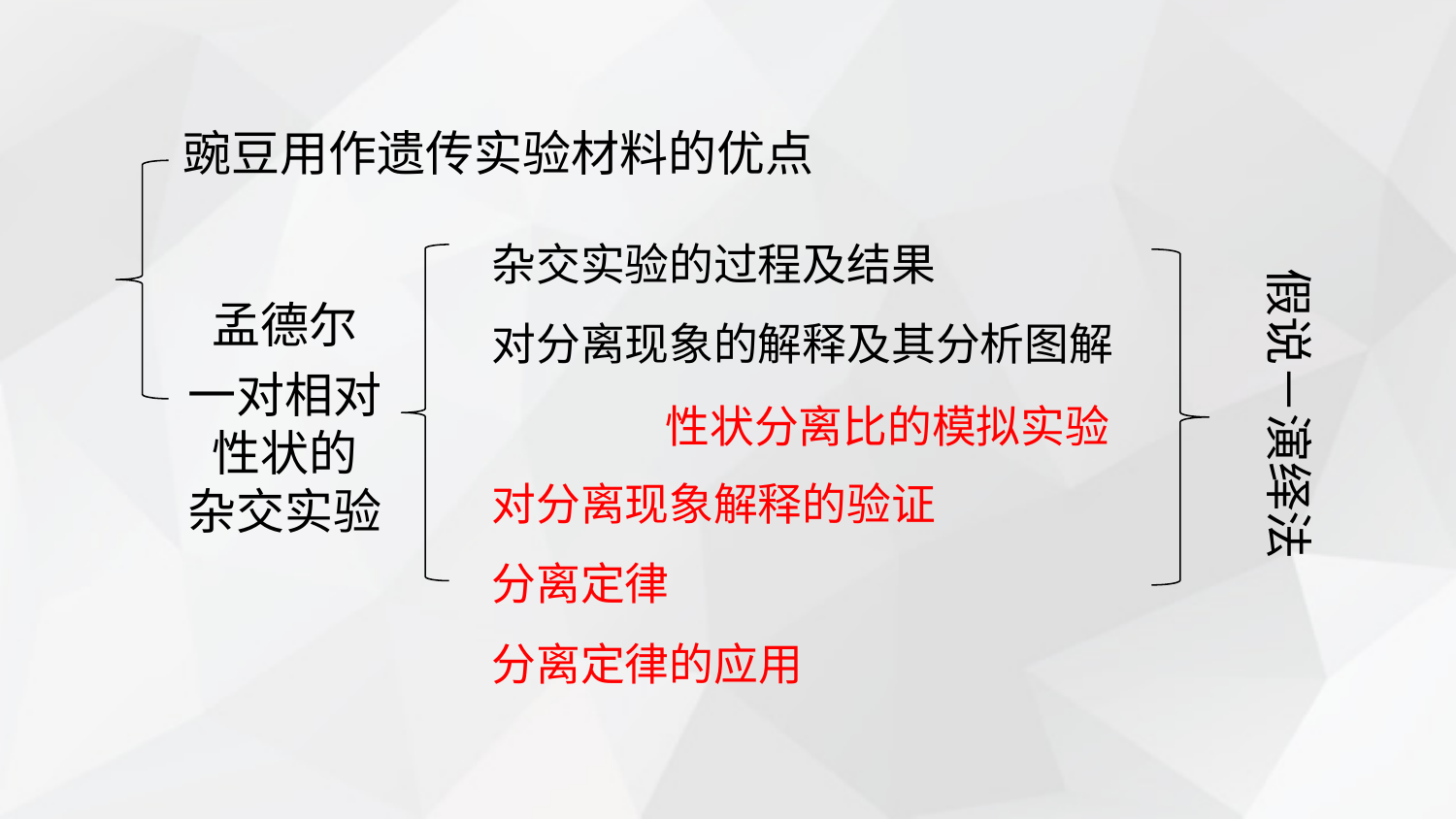

豌豆用作遗传实验材料的优点

杂交实验的过程及结果
对分离现象的解释及其分析图解

对分离现象解释的验证
分离定律
分离定律的应用
假说－演绎法

孟德尔
一对相对
性状的
杂交实验
性状分离比的模拟实验